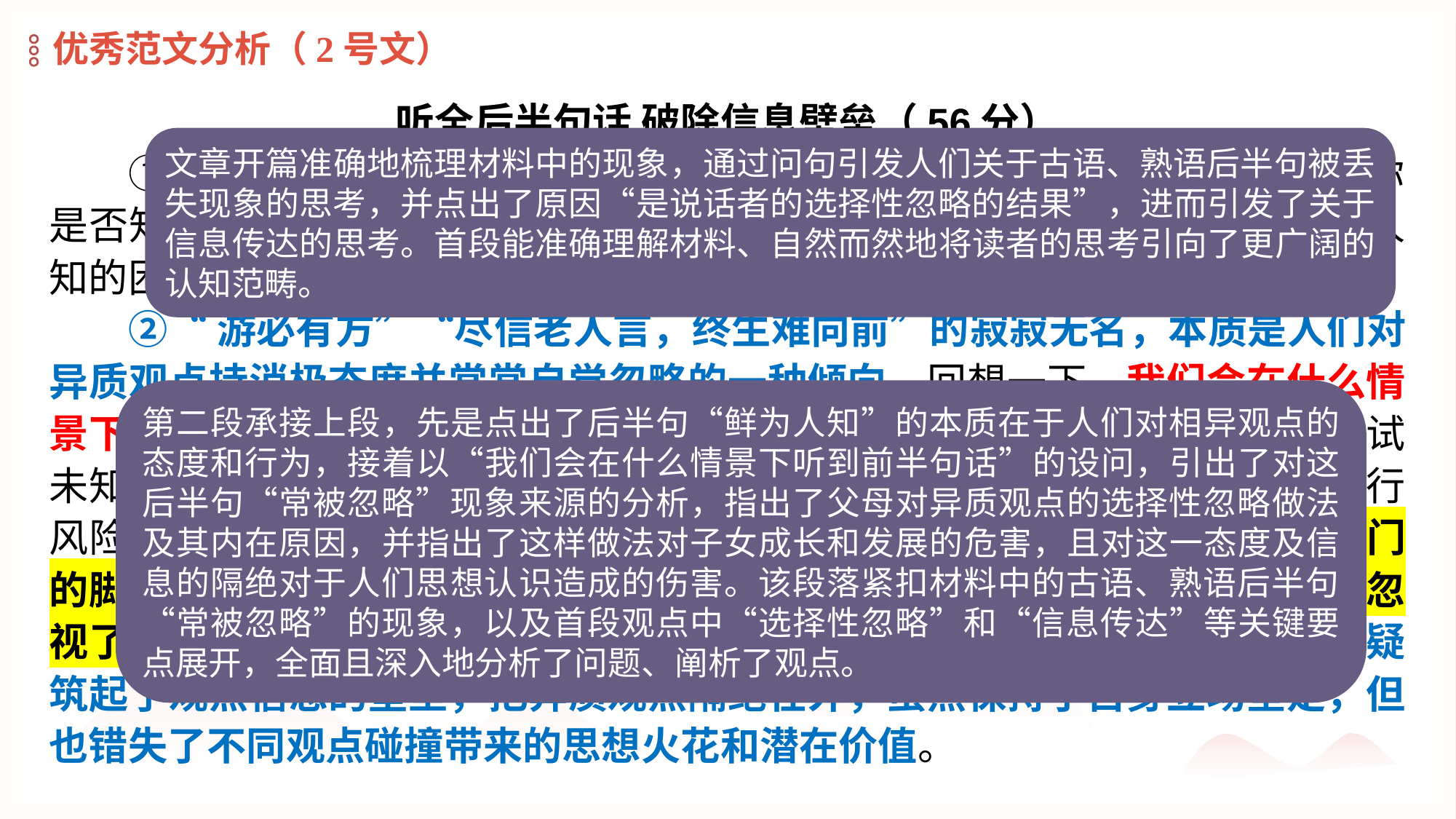

优秀范文分析（2号文）
听全后半句话 破除信息壁垒（56分）
①我们常常听到“父母在，不远游”“不听老人言，吃亏在眼前”，可你是否知道它们的后半句话？“游必有方”“尽信老人言，终生难向前”鲜为人知的困境，是说话者的选择性忽略的结果，启发着我们对信息传达的思考。
②“游必有方”“尽信老人言，终生难向前”的寂寂无名，本质是人们对异质观点持消极态度并常常自觉忽略的一种倾向。回想一下，我们会在什么情景下听到前半句话？或是我们想要远离家乡而遭父母劝阻，或是我们想要尝试未知却被长辈阻拦，他们往往站在前人的站位上思考问题，希望子女规避远行风险，希望晚辈避开“踩过的坑”，但这些充满关爱的潜语也迟滞了游子出门的脚步、助推了青年陷入经验主义，也因自身对一个全面观点的片面采取而忽视了“远游”与尝试中蕴含的成长机遇。人们的这种片面接纳的消极态度无疑筑起了观点信息的壁垒，把异质观点隔绝在外，虽然保持了自身立场坚定，但也错失了不同观点碰撞带来的思想火花和潜在价值。
文章开篇准确地梳理材料中的现象，通过问句引发人们关于古语、熟语后半句被丢失现象的思考，并点出了原因“是说话者的选择性忽略的结果”，进而引发了关于信息传达的思考。首段能准确理解材料、自然而然地将读者的思考引向了更广阔的认知范畴。
第二段承接上段，先是点出了后半句“鲜为人知”的本质在于人们对相异观点的态度和行为，接着以“我们会在什么情景下听到前半句话”的设问，引出了对这后半句“常被忽略”现象来源的分析，指出了父母对异质观点的选择性忽略做法及其内在原因，并指出了这样做法对子女成长和发展的危害，且对这一态度及信息的隔绝对于人们思想认识造成的伤害。该段落紧扣材料中的古语、熟语后半句“常被忽略”的现象，以及首段观点中“选择性忽略”和“信息传达”等关键要点展开，全面且深入地分析了问题、阐析了观点。